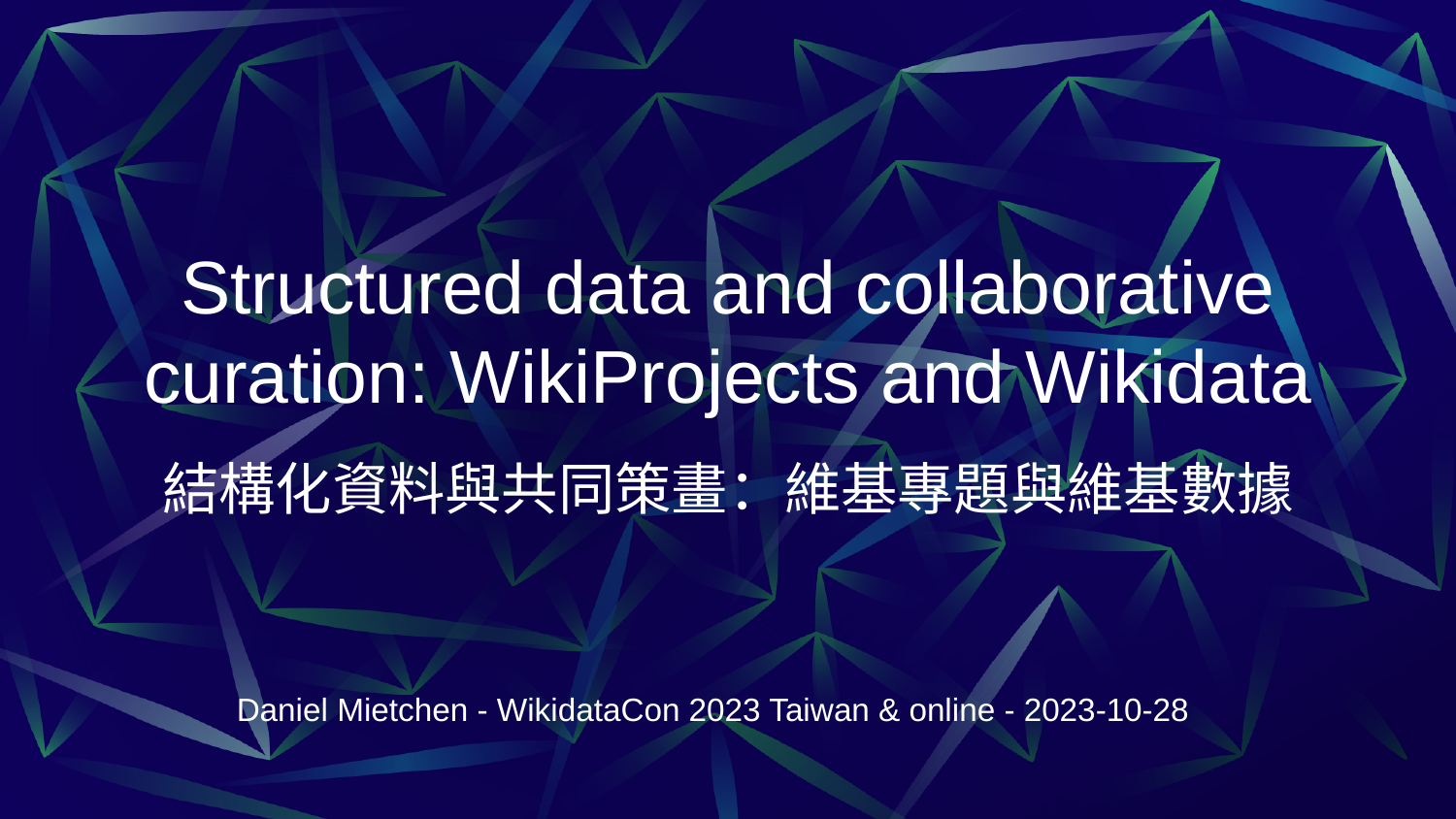

# Structured data and collaborative curation: WikiProjects and Wikidata
結構化資料與共同策畫：維基專題與維基數據
Daniel Mietchen - WikidataCon 2023 Taiwan & online - 2023-10-28